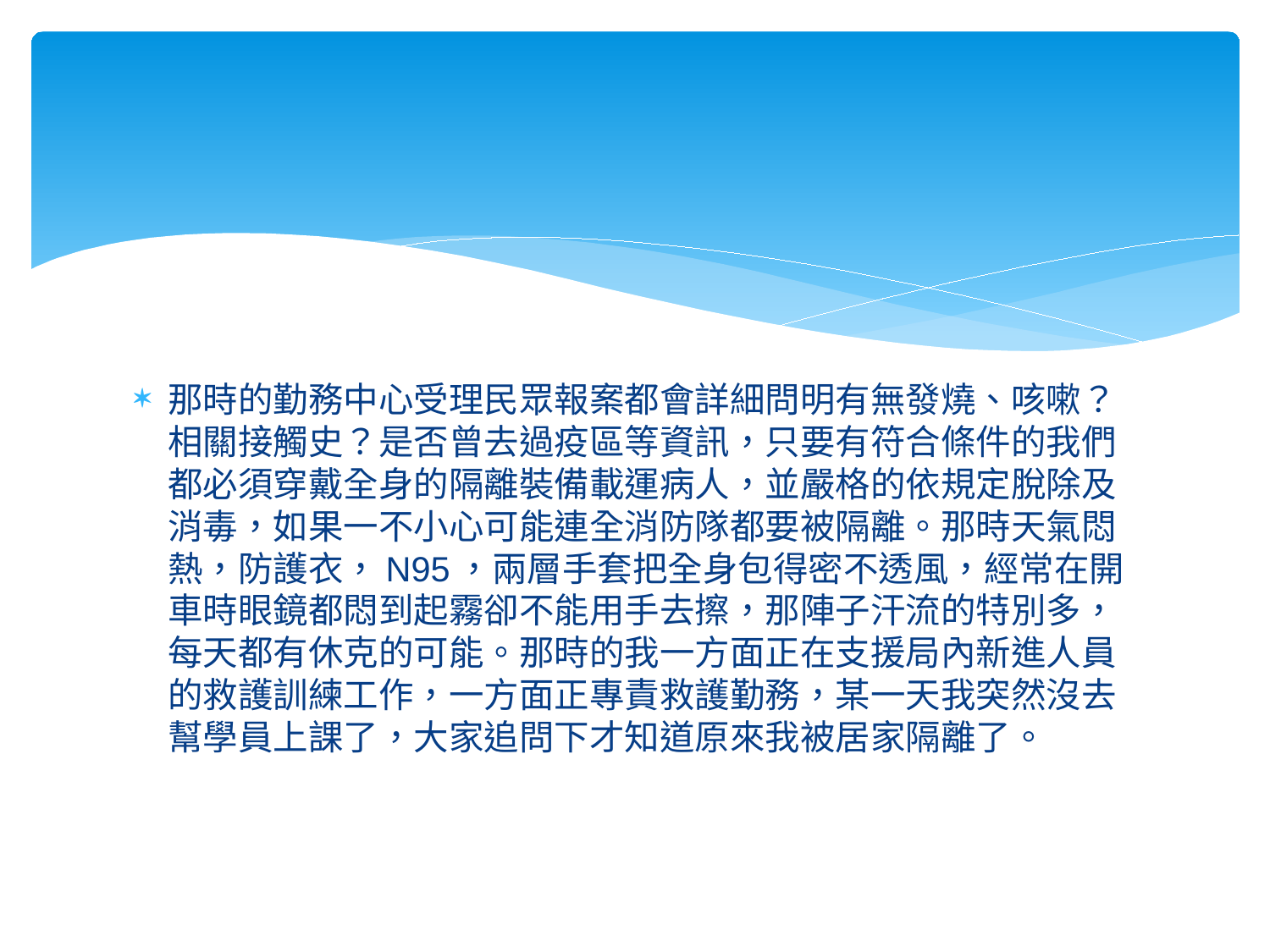

#
那時的勤務中心受理民眾報案都會詳細問明有無發燒、咳嗽？相關接觸史？是否曾去過疫區等資訊，只要有符合條件的我們都必須穿戴全身的隔離裝備載運病人，並嚴格的依規定脫除及消毒，如果一不小心可能連全消防隊都要被隔離。那時天氣悶熱，防護衣，N95，兩層手套把全身包得密不透風，經常在開車時眼鏡都悶到起霧卻不能用手去擦，那陣子汗流的特別多，每天都有休克的可能。那時的我一方面正在支援局內新進人員的救護訓練工作，一方面正專責救護勤務，某一天我突然沒去幫學員上課了，大家追問下才知道原來我被居家隔離了。